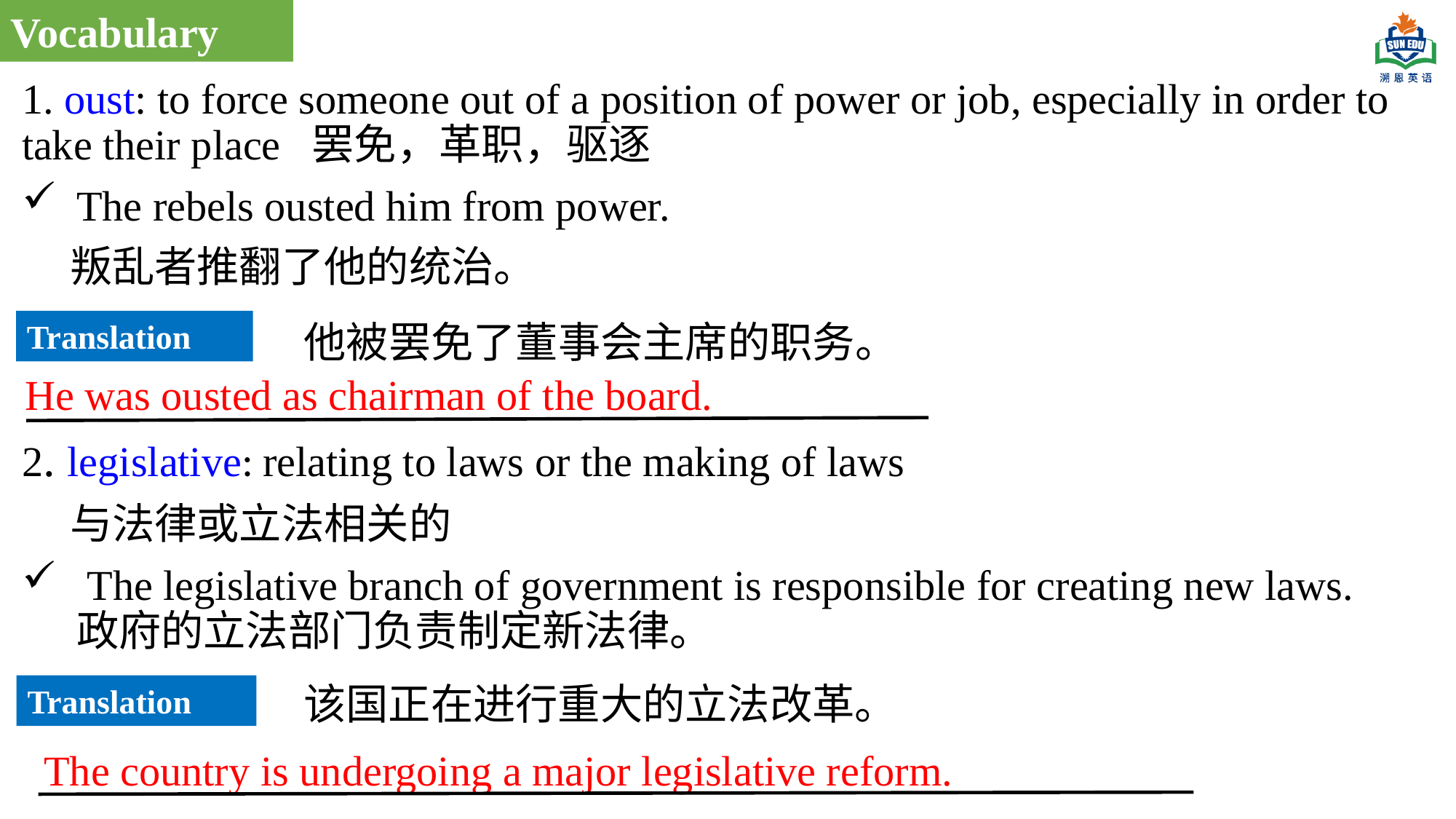

Vocabulary
1. oust: to force someone out of a position of power or job, especially in order to take their place  罢免，革职，驱逐
The rebels ousted him from power.
    叛乱者推翻了他的统治。

2. legislative: relating to laws or the making of laws
    与法律或立法相关的
 The legislative branch of government is responsible for creating new laws.    政府的立法部门负责制定新法律。
他被罢免了董事会主席的职务。
Translation
He was ousted as chairman of the board.
该国正在进行重大的立法改革。
Translation
The country is undergoing a major legislative reform.